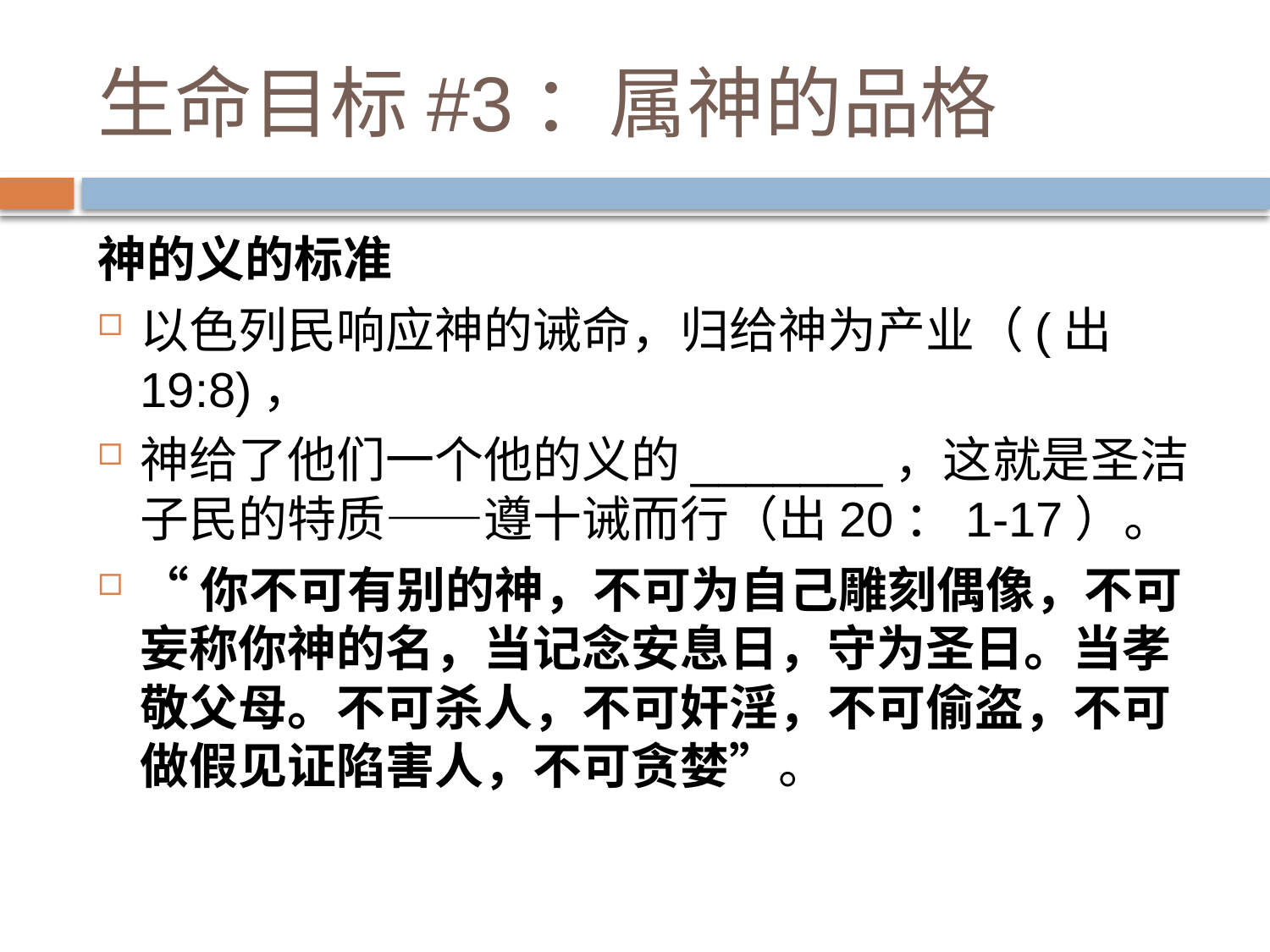

# 生命目标#3：属神的品格
神的义的标准
以色列民响应神的诫命，归给神为产业（(出19:8)，
神给了他们一个他的义的_______，这就是圣洁子民的特质——遵十诫而行（出20：1-17）。
“你不可有别的神，不可为自己雕刻偶像，不可妄称你神的名，当记念安息日，守为圣日。当孝敬父母。不可杀人，不可奸淫，不可偷盗，不可做假见证陷害人，不可贪婪”。